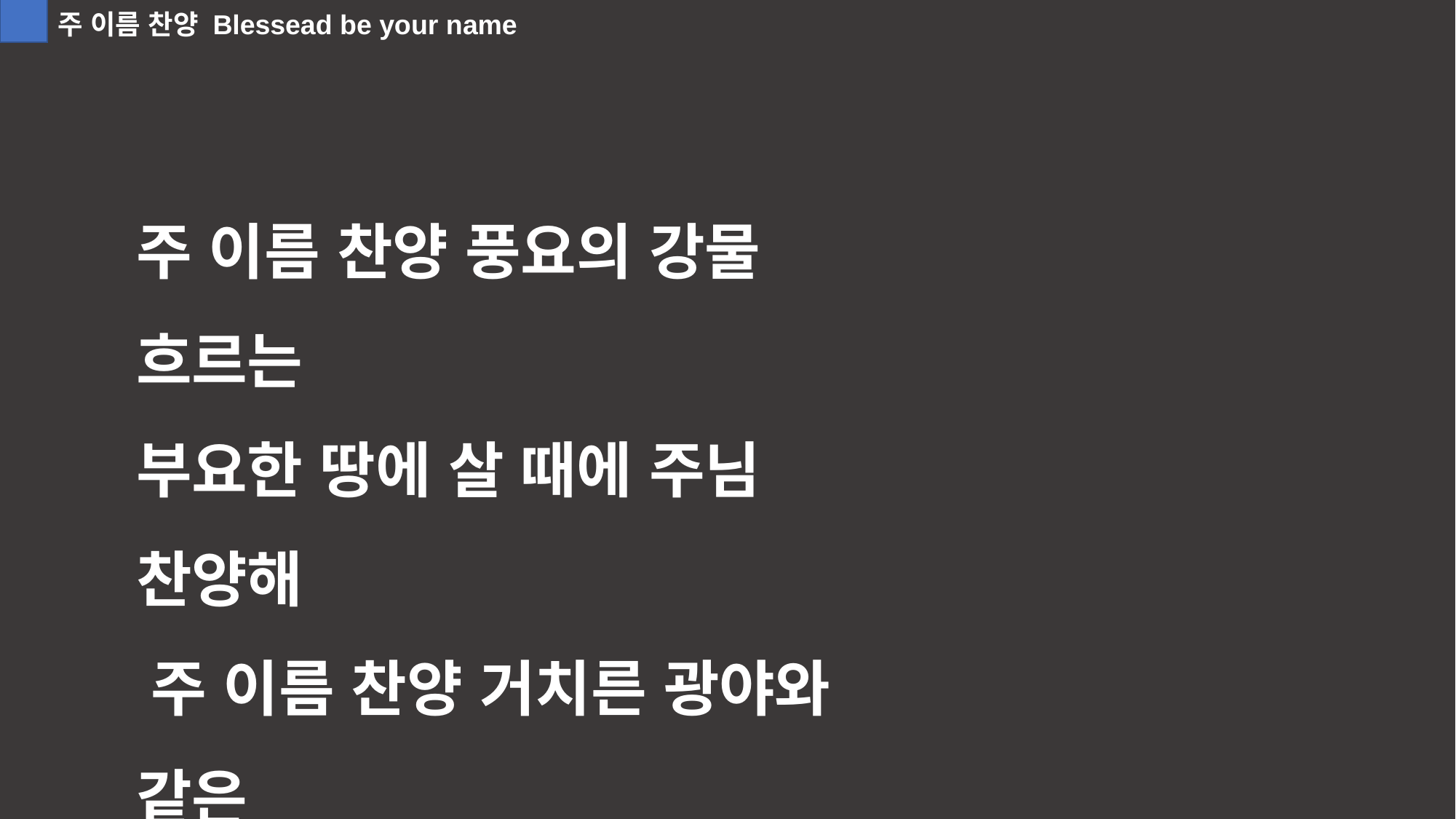

주 이름 찬양 Blessead be your name

주 이름 찬양 풍요의 강물 흐르는
부요한 땅에 살 때에 주님 찬양해
​주 이름 찬양 거치른 광야와 같은
인생 길 걸어 갈 때도 주님 찬양해